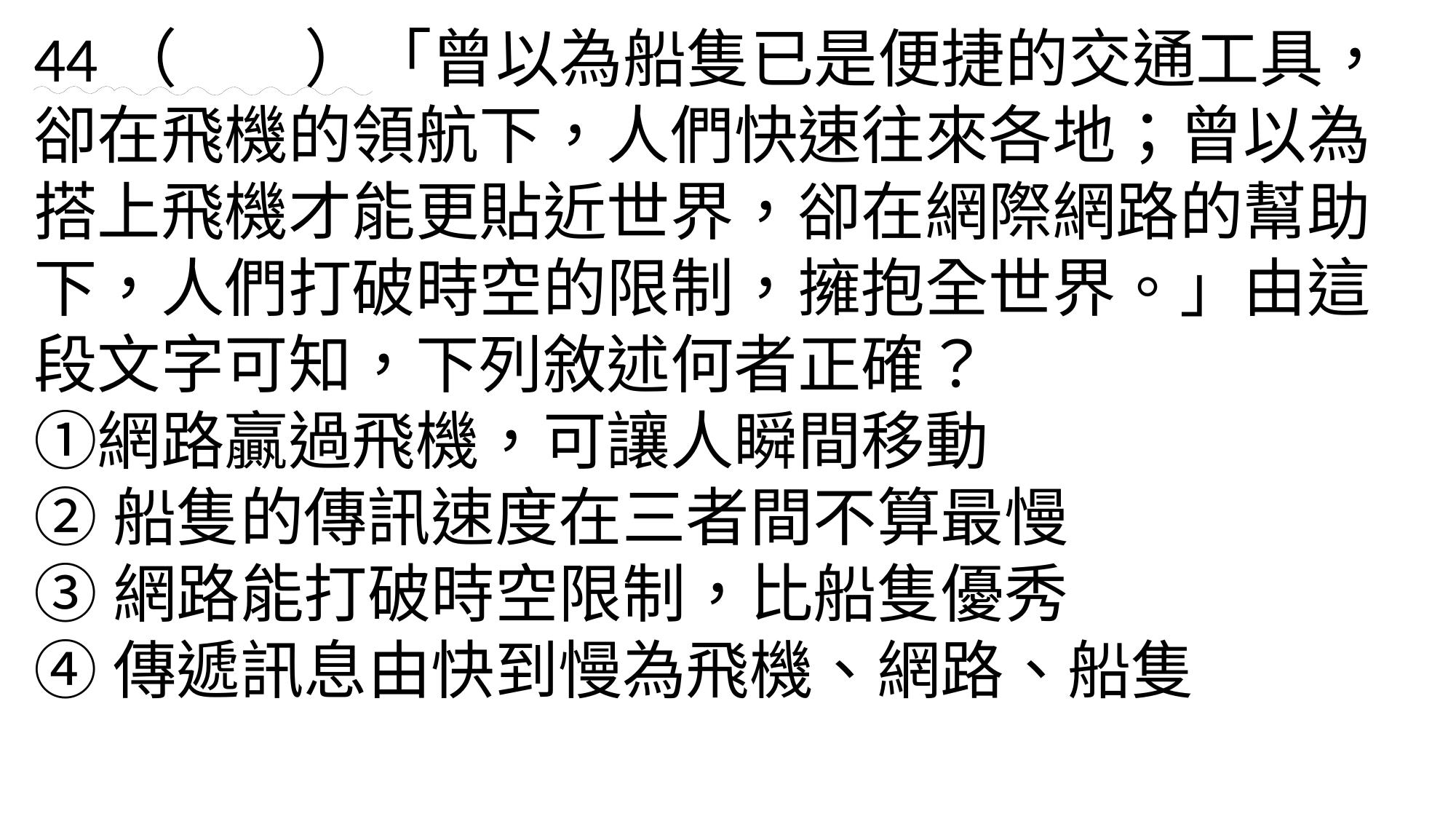

44（         ）「曾以為船隻已是便捷的交通工具，卻在飛機的領航下，人們快速往來各地；曾以為搭上飛機才能更貼近世界，卻在網際網路的幫助下，人們打破時空的限制，擁抱全世界。」由這段文字可知，下列敘述何者正確？　
①網路贏過飛機，可讓人瞬間移動
②船隻的傳訊速度在三者間不算最慢
③網路能打破時空限制，比船隻優秀
④傳遞訊息由快到慢為飛機、網路、船隻